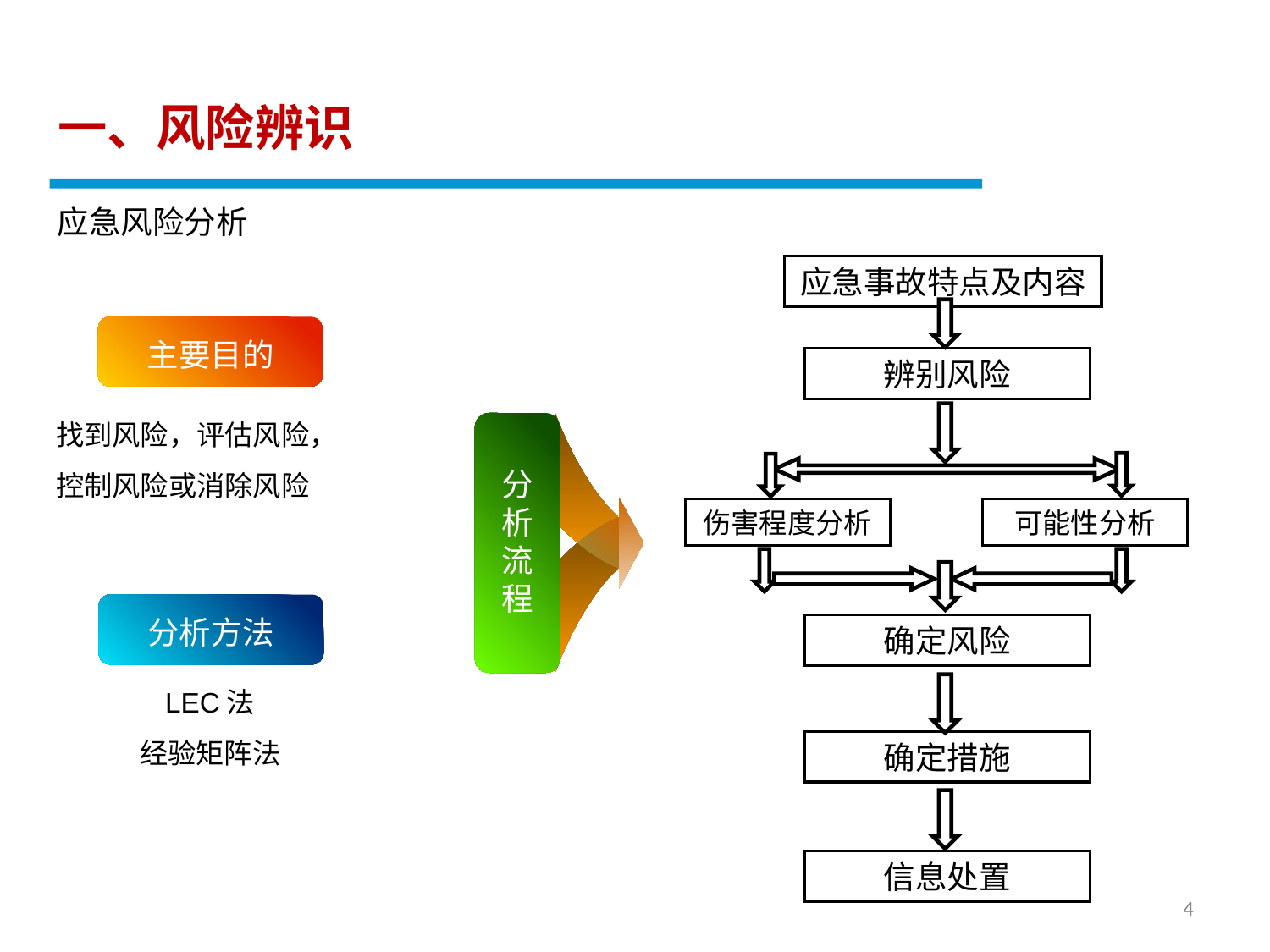

一、风险辨识

应急风险分析
应急事故特点及内容

辨别风险

伤害程度分析
可能性分析

确定风险

确定措施

信息处置

主要目的

找到风险，评估风险，控制风险或消除风险

分析流程

分析方法

LEC法
经验矩阵法
4